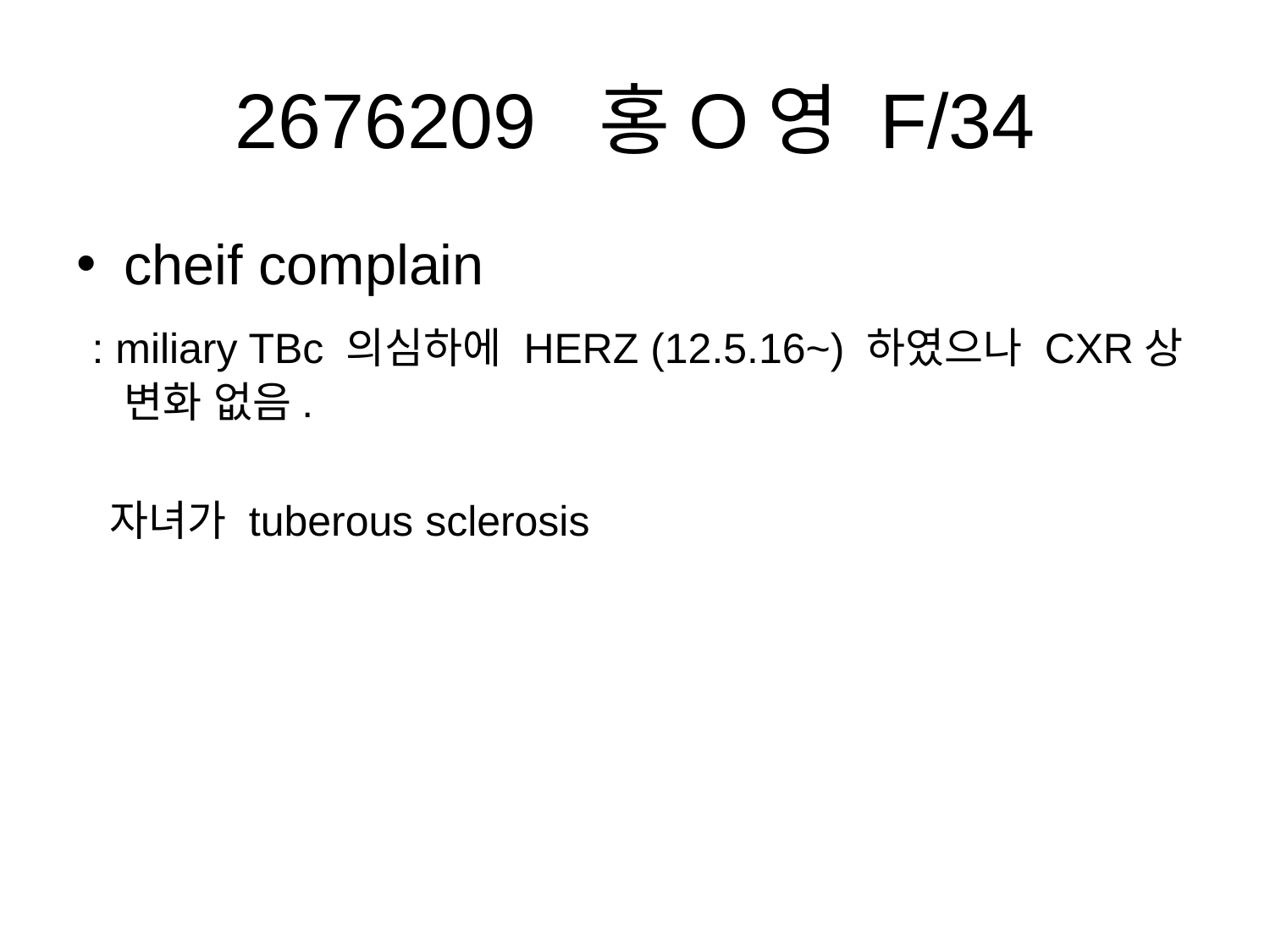

# 2676209  홍O영 F/34
cheif complain
 : miliary TBc 의심하에 HERZ (12.5.16~) 하였으나 CXR상 변화 없음.

  자녀가 tuberous sclerosis